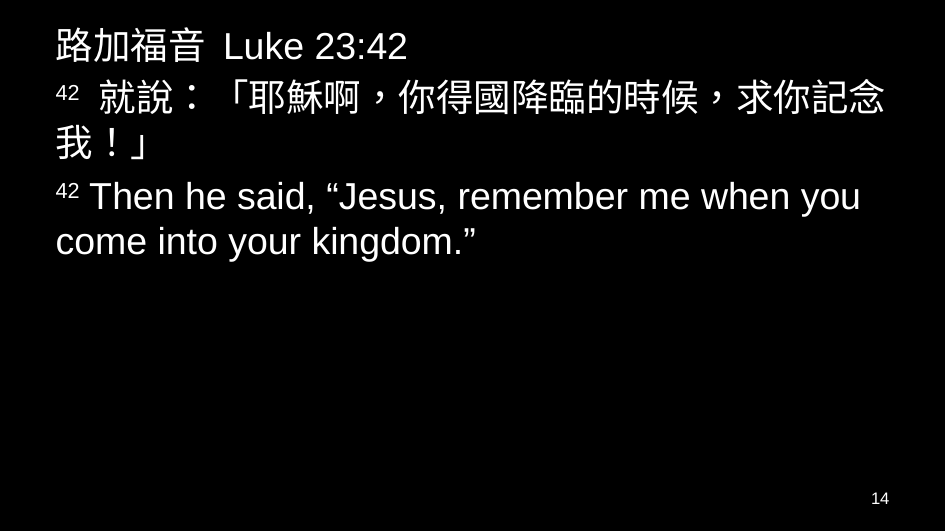

路加福音 Luke 23:42
42 就說：「耶穌啊，你得國降臨的時候，求你記念我！」
42 Then he said, “Jesus, remember me when you come into your kingdom.”

14